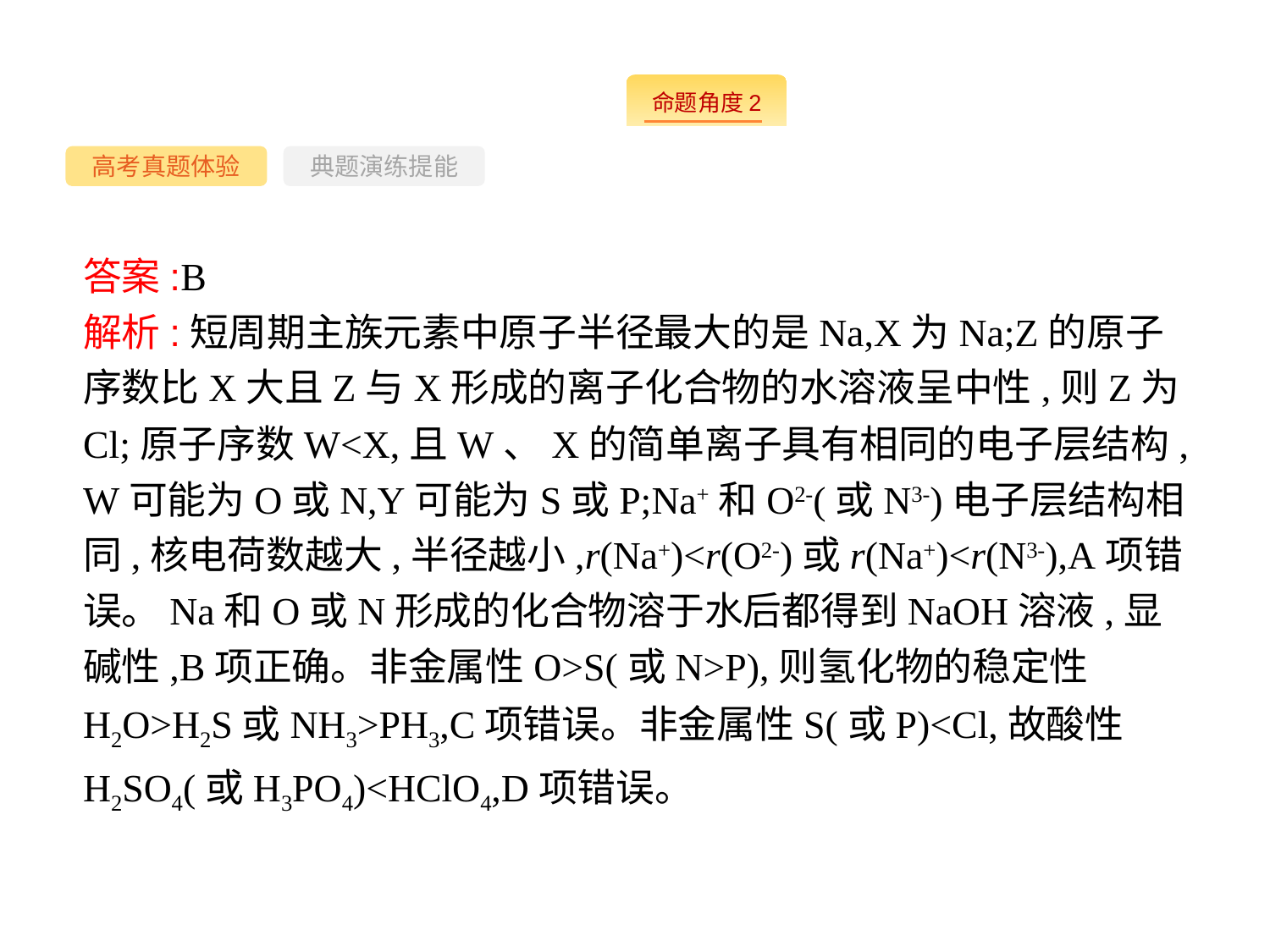

-48-
高考真题体验
典题演练提能
答案:B
解析:短周期主族元素中原子半径最大的是Na,X为Na;Z的原子序数比X大且Z与X形成的离子化合物的水溶液呈中性,则Z为Cl;原子序数W<X,且W、X的简单离子具有相同的电子层结构,W可能为O或N,Y可能为S或P;Na+和O2-(或N3-)电子层结构相同,核电荷数越大,半径越小,r(Na+)<r(O2-)或r(Na+)<r(N3-),A项错误。Na和O或N形成的化合物溶于水后都得到NaOH溶液,显碱性,B项正确。非金属性O>S(或N>P),则氢化物的稳定性H2O>H2S或NH3>PH3,C项错误。非金属性S(或P)<Cl,故酸性H2SO4(或H3PO4)<HClO4,D项错误。